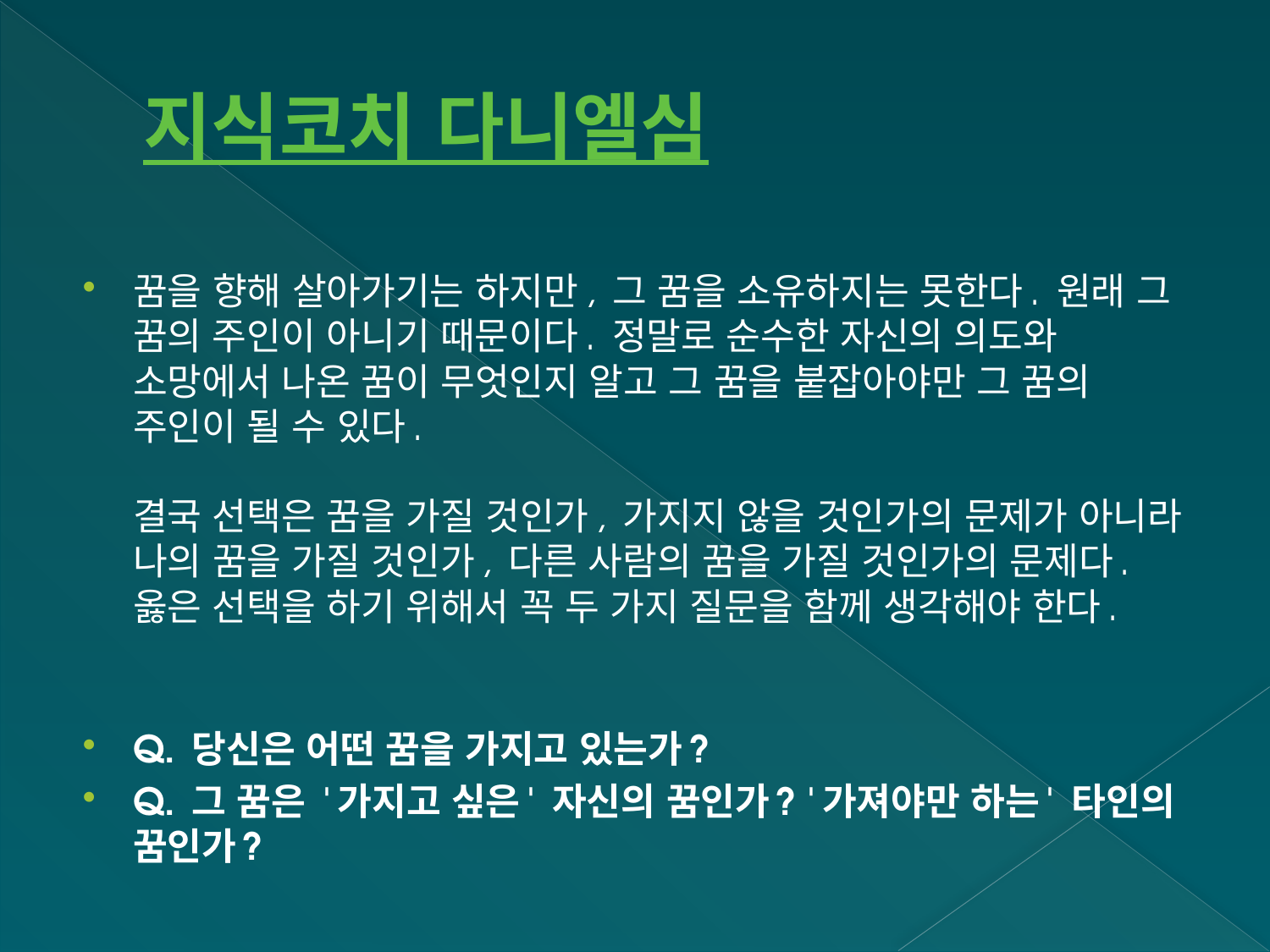

# 지식코치 다니엘심
꿈을 향해 살아가기는 하지만, 그 꿈을 소유하지는 못한다. 원래 그 꿈의 주인이 아니기 때문이다. 정말로 순수한 자신의 의도와 소망에서 나온 꿈이 무엇인지 알고 그 꿈을 붙잡아야만 그 꿈의 주인이 될 수 있다.
결국 선택은 꿈을 가질 것인가, 가지지 않을 것인가의 문제가 아니라 나의 꿈을 가질 것인가, 다른 사람의 꿈을 가질 것인가의 문제다. 옳은 선택을 하기 위해서 꼭 두 가지 질문을 함께 생각해야 한다.
Q. 당신은 어떤 꿈을 가지고 있는가?
Q. 그 꿈은 '가지고 싶은' 자신의 꿈인가? '가져야만 하는' 타인의 꿈인가?